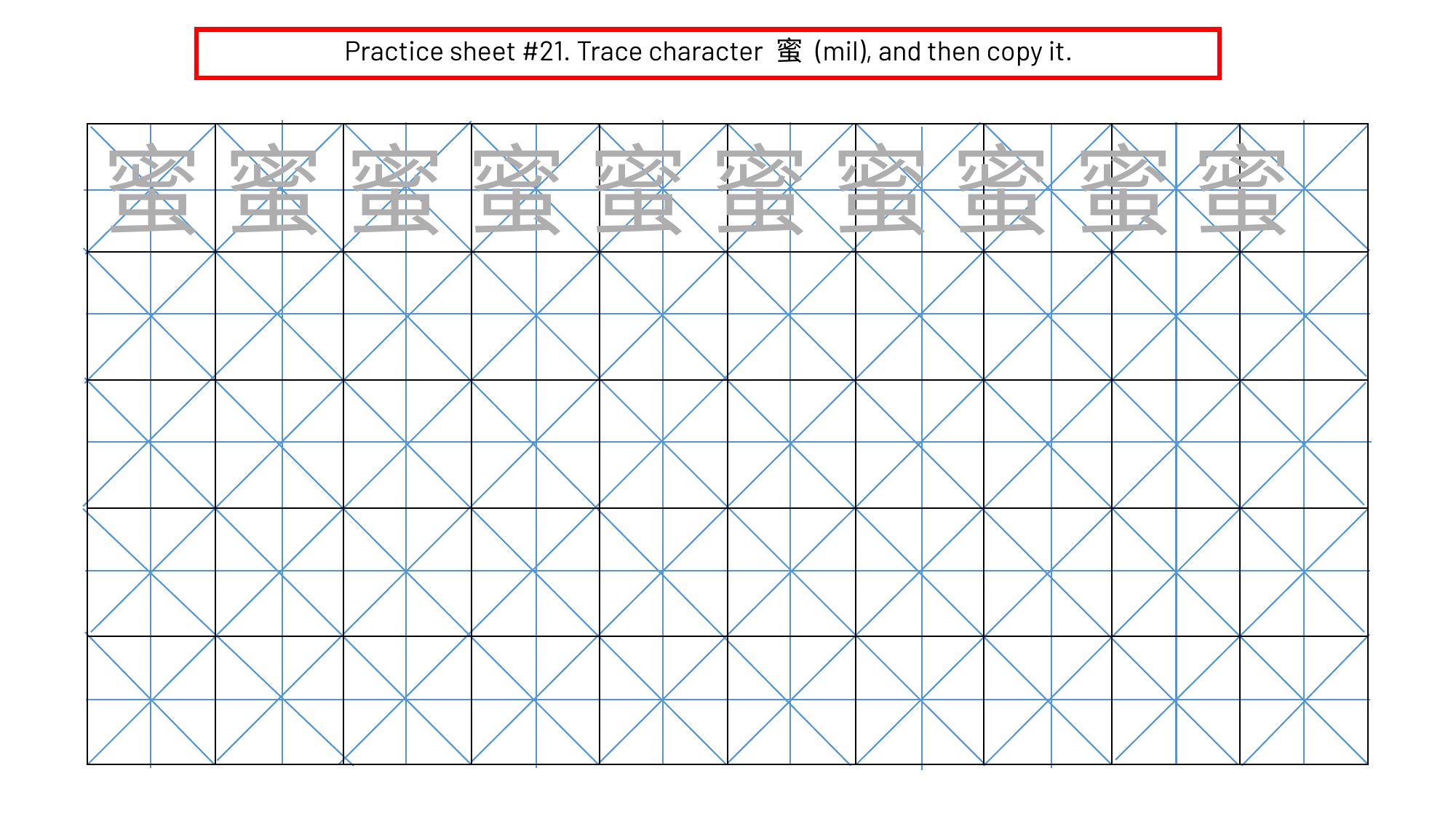

Practice sheet #21. Trace character 蜜 (mil), and then copy it.

蜜 蜜 蜜 蜜 蜜 蜜 蜜 蜜 蜜 蜜
|  |  |  |  |  |  |  |  |  |  |
| --- | --- | --- | --- | --- | --- | --- | --- | --- | --- |
|  |  |  |  |  |  |  |  |  |  |
|  |  |  |  |  |  |  |  |  |  |
|  |  |  |  |  |  |  |  |  |  |
|  |  |  |  |  |  |  |  |  |  |